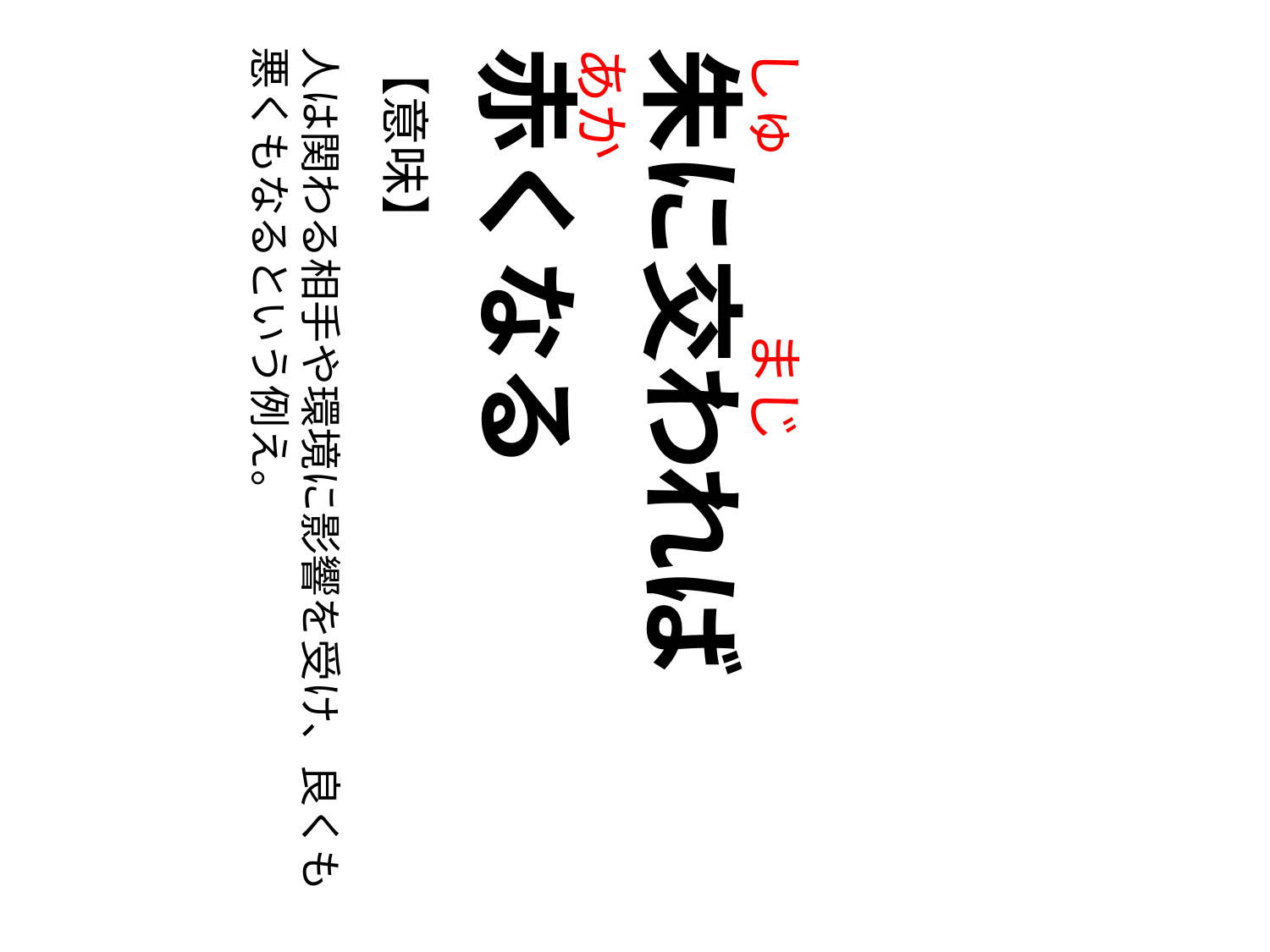

あか
しゅ　　　まじ
【意味】

人は関わる相手や環境に影響を受け、良くも悪くもなるという例え。
赤くなる
朱に交われば